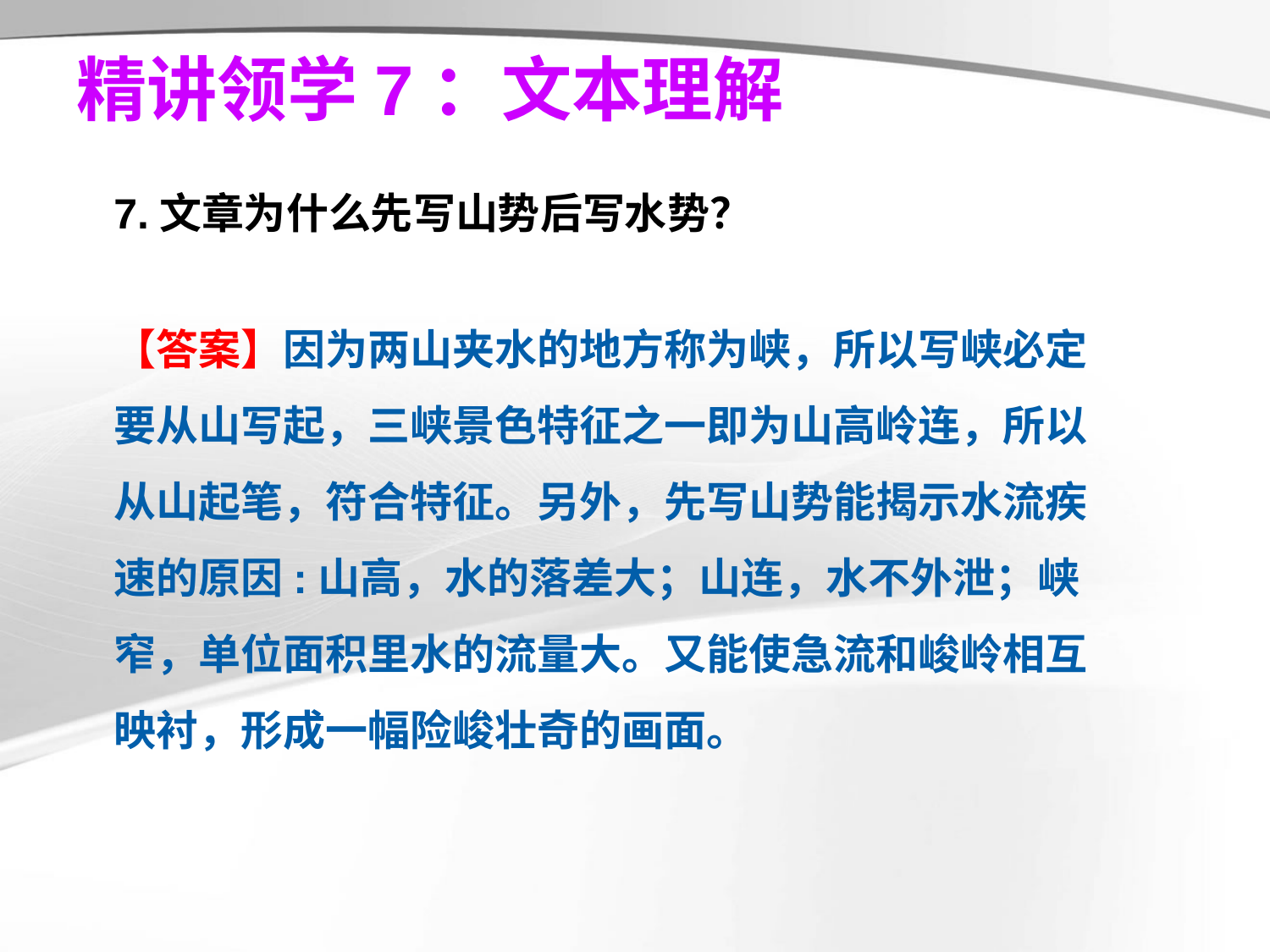

# 精讲领学7：文本理解
7.文章为什么先写山势后写水势？
【答案】因为两山夹水的地方称为峡，所以写峡必定要从山写起，三峡景色特征之一即为山高岭连，所以从山起笔，符合特征。另外，先写山势能揭示水流疾速的原因:山高，水的落差大；山连，水不外泄；峡窄，单位面积里水的流量大。又能使急流和峻岭相互映衬，形成一幅险峻壮奇的画面。